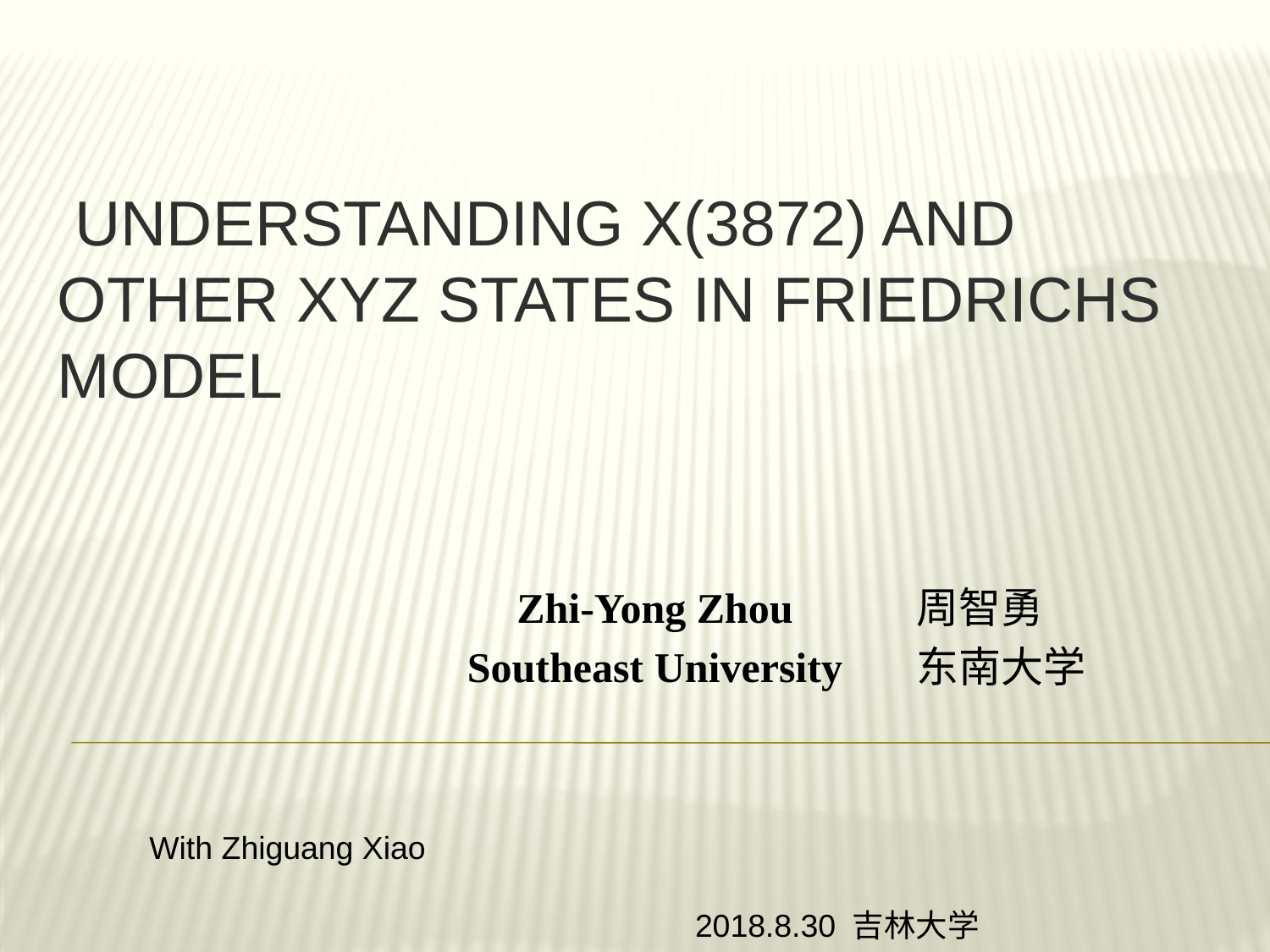

# Understanding X(3872) and other XYZ states in Friedrichs model
Zhi-Yong Zhou
Southeast University
周智勇
东南大学

With Zhiguang Xiao
2018.8.30 吉林大学